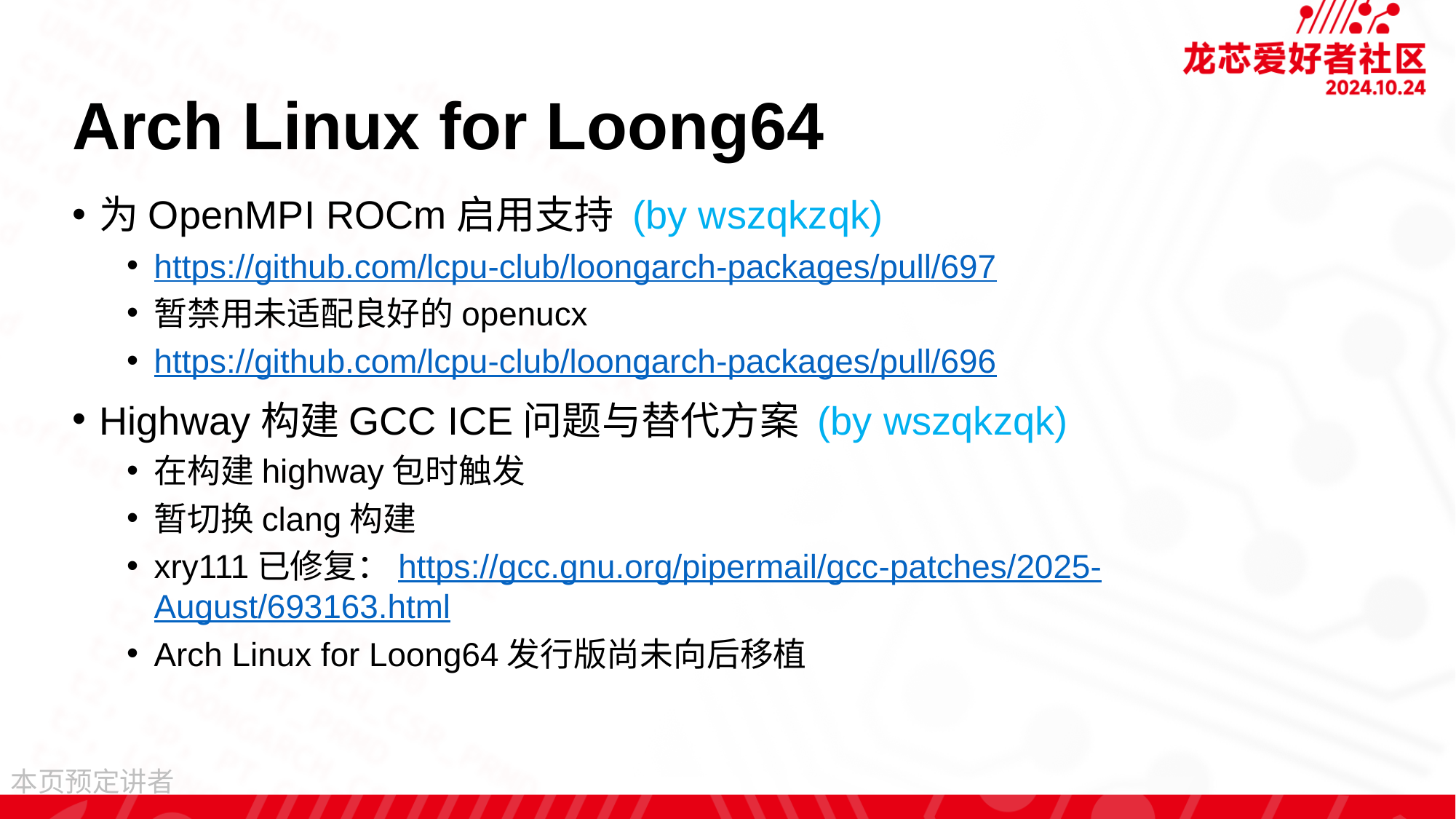

# Arch Linux for Loong64
为OpenMPI ROCm启用支持 (by wszqkzqk)
https://github.com/lcpu-club/loongarch-packages/pull/697
暂禁用未适配良好的openucx
https://github.com/lcpu-club/loongarch-packages/pull/696
Highway构建GCC ICE问题与替代方案 (by wszqkzqk)
在构建highway包时触发
暂切换clang构建
xry111已修复：https://gcc.gnu.org/pipermail/gcc-patches/2025-August/693163.html
Arch Linux for Loong64发行版尚未向后移植